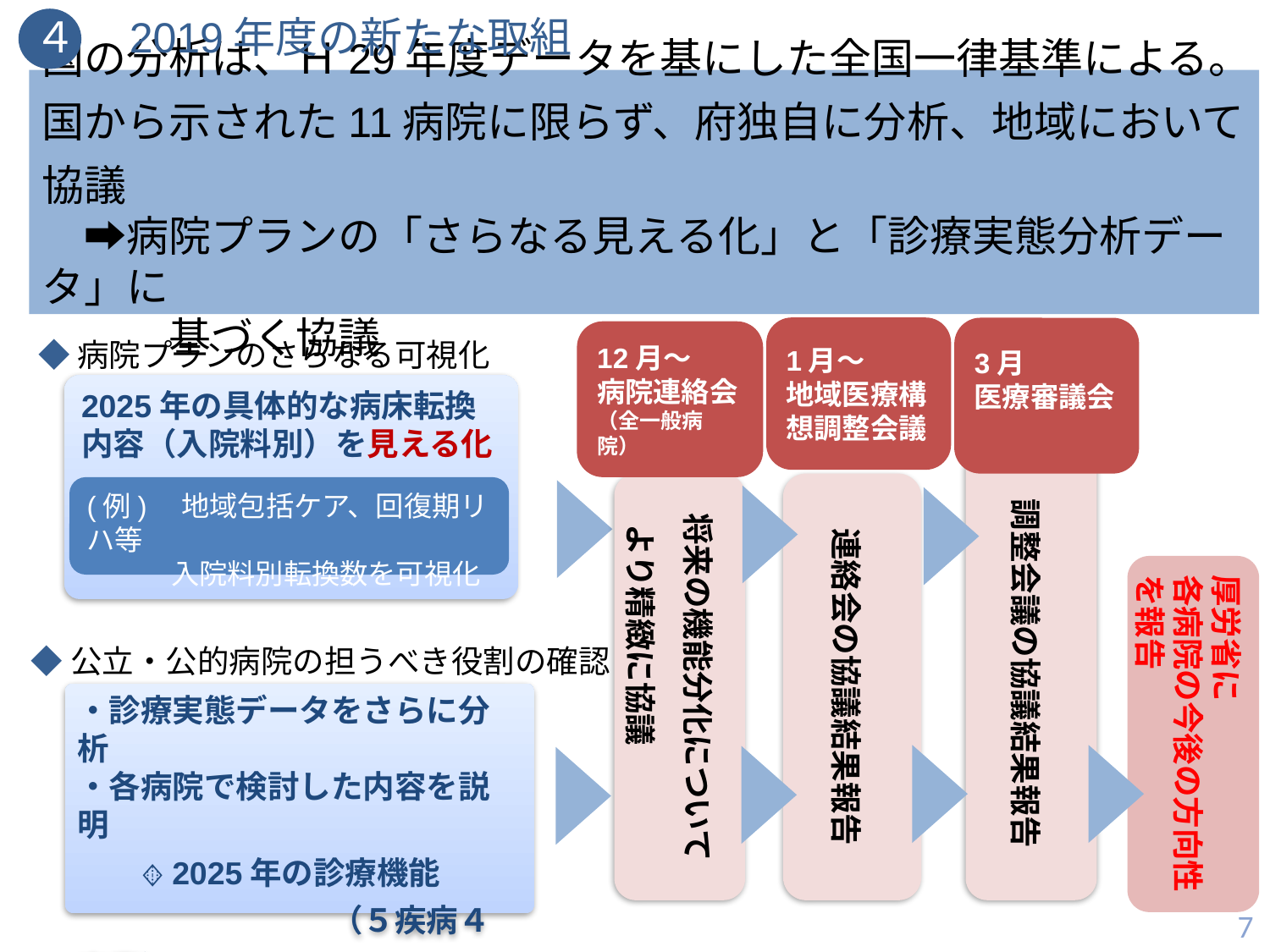

４　2019年度の新たな取組

国の分析は、Ｈ29年度データを基にした全国一律基準による。
国から示された11病院に限らず、府独自に分析、地域において協議
　➡病院プランの「さらなる見える化」と「診療実態分析データ」に
　　　基づく協議

1月～
地域医療構想調整会議
3月
医療審議会

12月～
病院連絡会
（全一般病院）
◆病院プランのさらなる可視化
2025年の具体的な病床転換内容（入院料別）を見える化

調整会議の協議結果報告
将来の機能分化について
　より精緻に協議
連絡会の協議結果報告
(例)　地域包括ケア、回復期リハ等
　　　入院料別転換数を可視化

厚労省に
各病院の今後の方向性を報告
◆公立・公的病院の担うべき役割の確認
・診療実態データをさらに分析
・各病院で検討した内容を説明
　　🔸2025年の診療機能
　　　　　　　　（５疾病４事業）
　　🔸2025年の医療機能

7